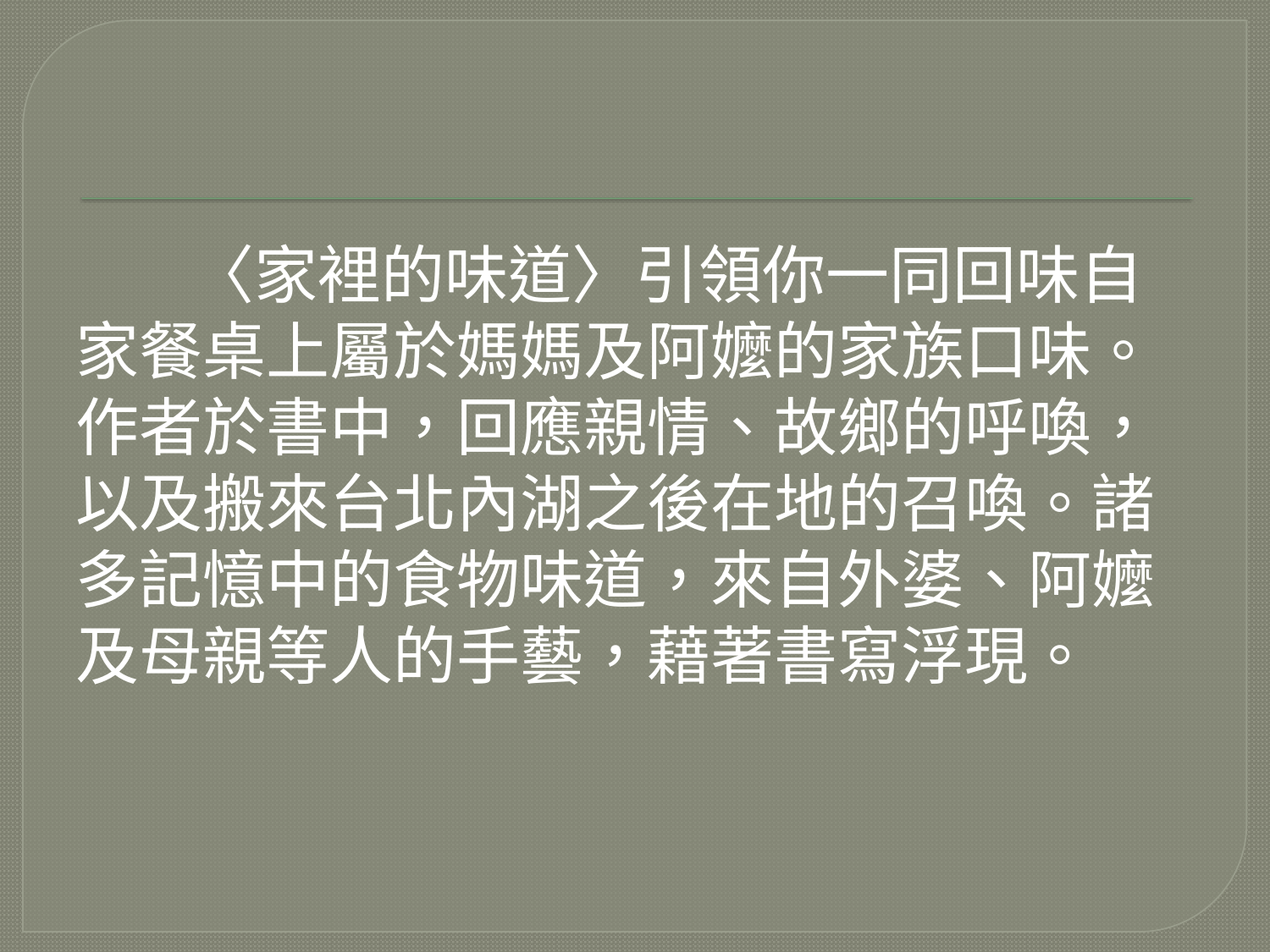

#
        〈家裡的味道〉引領你一同回味自家餐桌上屬於媽媽及阿嬤的家族口味。
作者於書中，回應親情、故鄉的呼喚，以及搬來台北內湖之後在地的召喚。諸多記憶中的食物味道，來自外婆、阿嬤及母親等人的手藝，藉著書寫浮現。